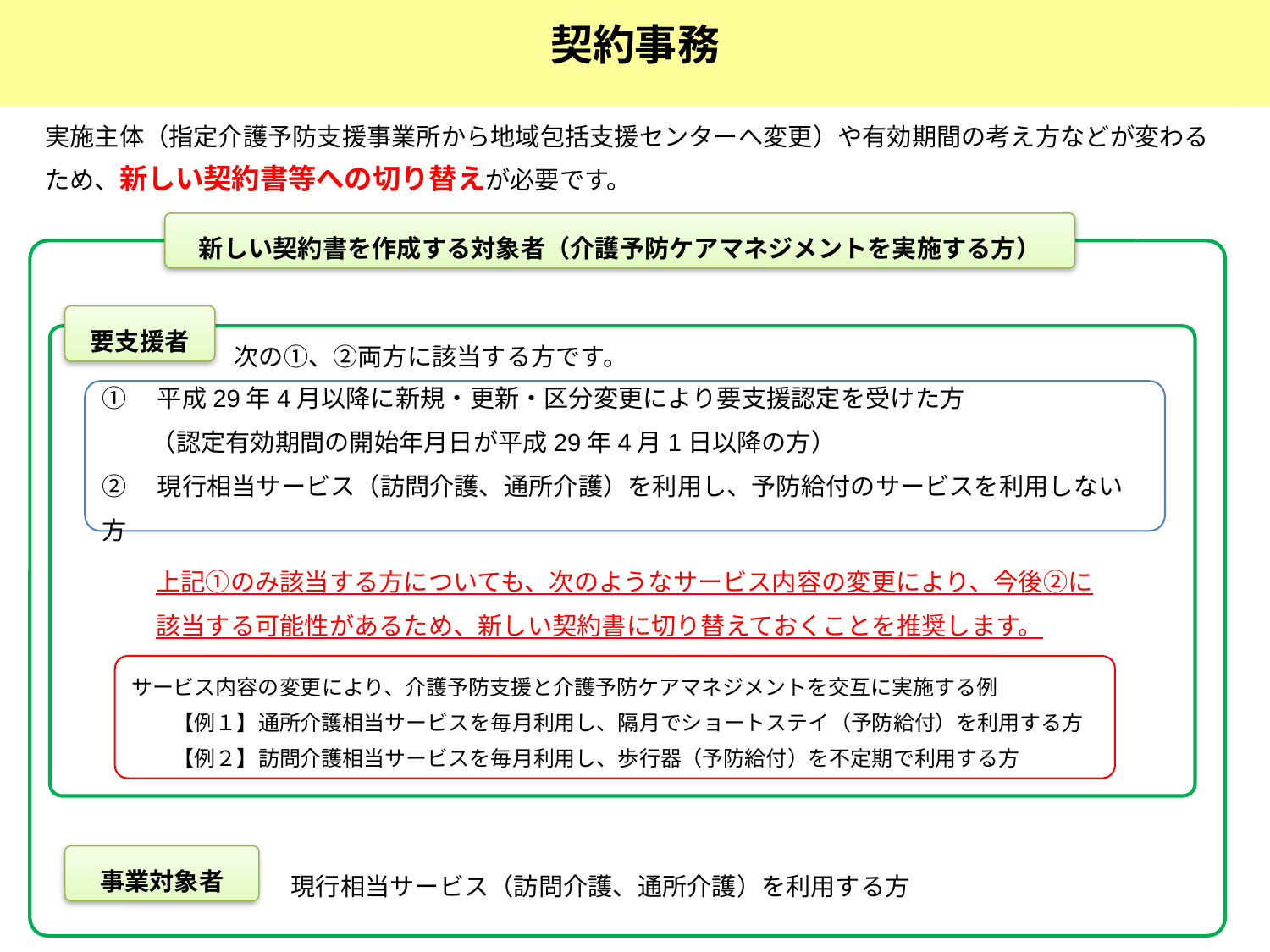

契約事務
実施主体（指定介護予防支援事業所から地域包括支援センターへ変更）や有効期間の考え方などが変わるため、新しい契約書等への切り替えが必要です。
新しい契約書を作成する対象者（介護予防ケアマネジメントを実施する方）

要支援者
次の①、②両方に該当する方です。

①　平成29年4月以降に新規・更新・区分変更により要支援認定を受けた方
　　（認定有効期間の開始年月日が平成29年4月1日以降の方）
②　現行相当サービス（訪問介護、通所介護）を利用し、予防給付のサービスを利用しない方
上記①のみ該当する方についても、次のようなサービス内容の変更により、今後②に該当する可能性があるため、新しい契約書に切り替えておくことを推奨します。
サービス内容の変更により、介護予防支援と介護予防ケアマネジメントを交互に実施する例
　　【例１】通所介護相当サービスを毎月利用し、隔月でショートステイ（予防給付）を利用する方
　　【例２】訪問介護相当サービスを毎月利用し、歩行器（予防給付）を不定期で利用する方
事業対象者
現行相当サービス（訪問介護、通所介護）を利用する方